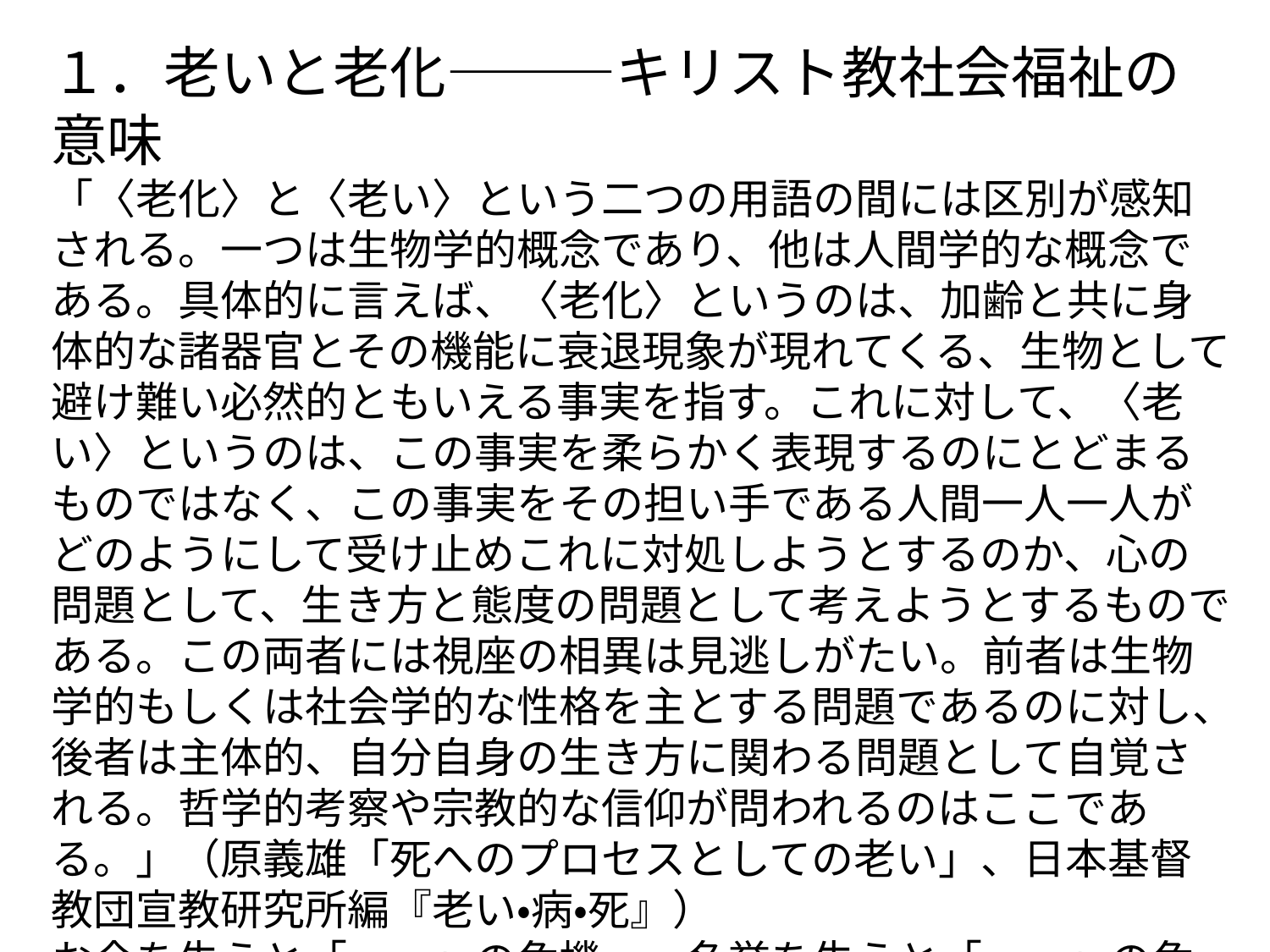

１．老いと老化———キリスト教社会福祉の意味
「〈老化〉と〈老い〉という二つの用語の間には区別が感知される。一つは生物学的概念であり、他は人間学的な概念である。具体的に言えば、〈老化〉というのは、加齢と共に身体的な諸器官とその機能に衰退現象が現れてくる、生物として避け難い必然的ともいえる事実を指す。これに対して、〈老い〉というのは、この事実を柔らかく表現するのにとどまるものではなく、この事実をその担い手である人間一人一人がどのようにして受け止めこれに対処しようとするのか、心の問題として、生き方と態度の問題として考えようとするものである。この両者には視座の相異は見逃しがたい。前者は生物学的もしくは社会学的な性格を主とする問題であるのに対し、後者は主体的、自分自身の生き方に関わる問題として自覚される。哲学的考察や宗教的な信仰が問われるのはここである。」（原義雄「死へのプロセスとしての老い」、日本基督教団宣教研究所編『老い・病・死』）
お金を失うと「　　」の危機　　名誉を失うと「　　」の危機
希望を失うと「　　」の危機